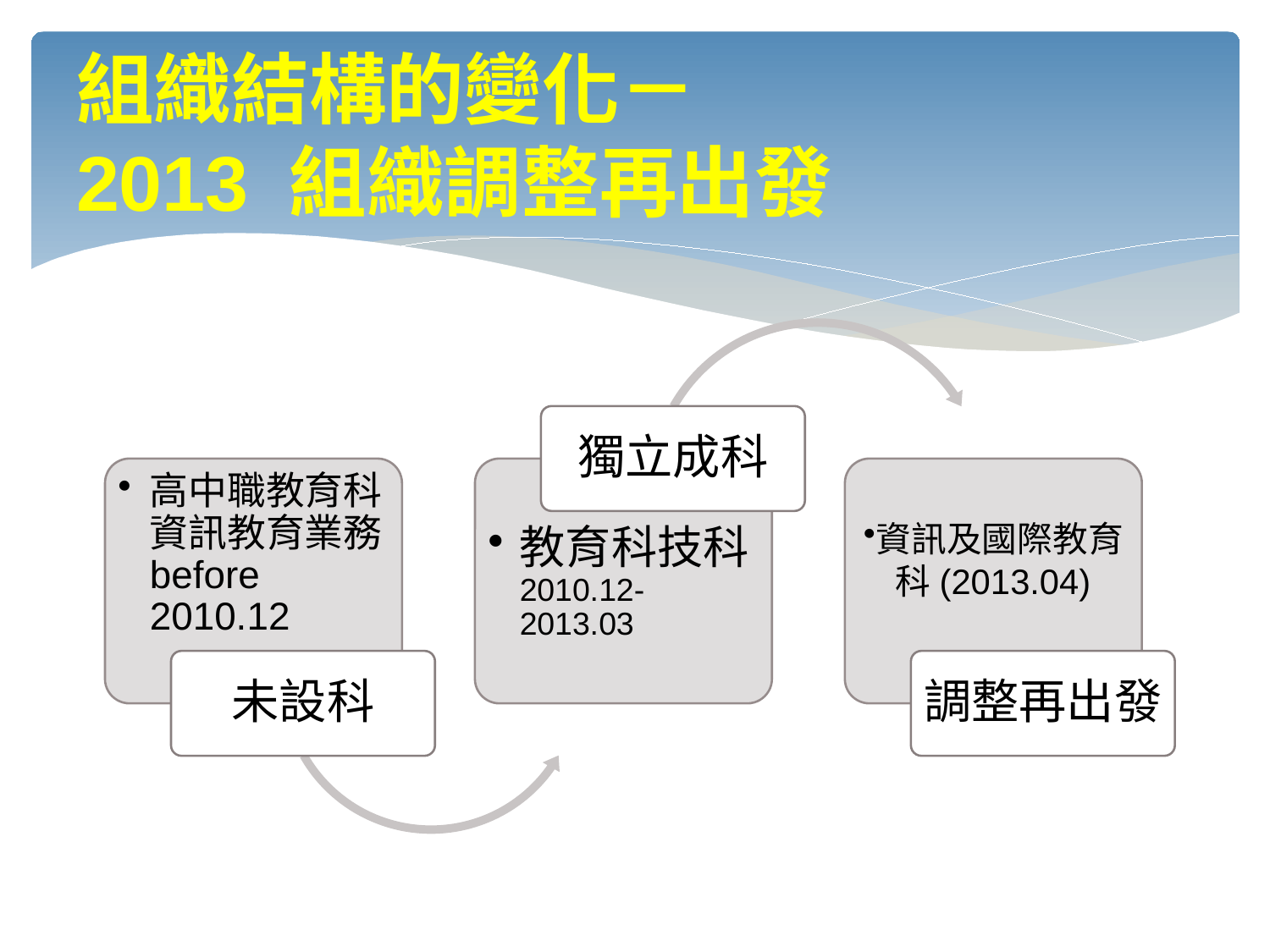

# 組織結構的變化－ 2013 組織調整再出發
高中職教育科資訊教育業務before  2010.12
未設科
教育科技科2010.12- 2013.03
獨立成科

資訊及國際教育科(2013.04)

調整再出發